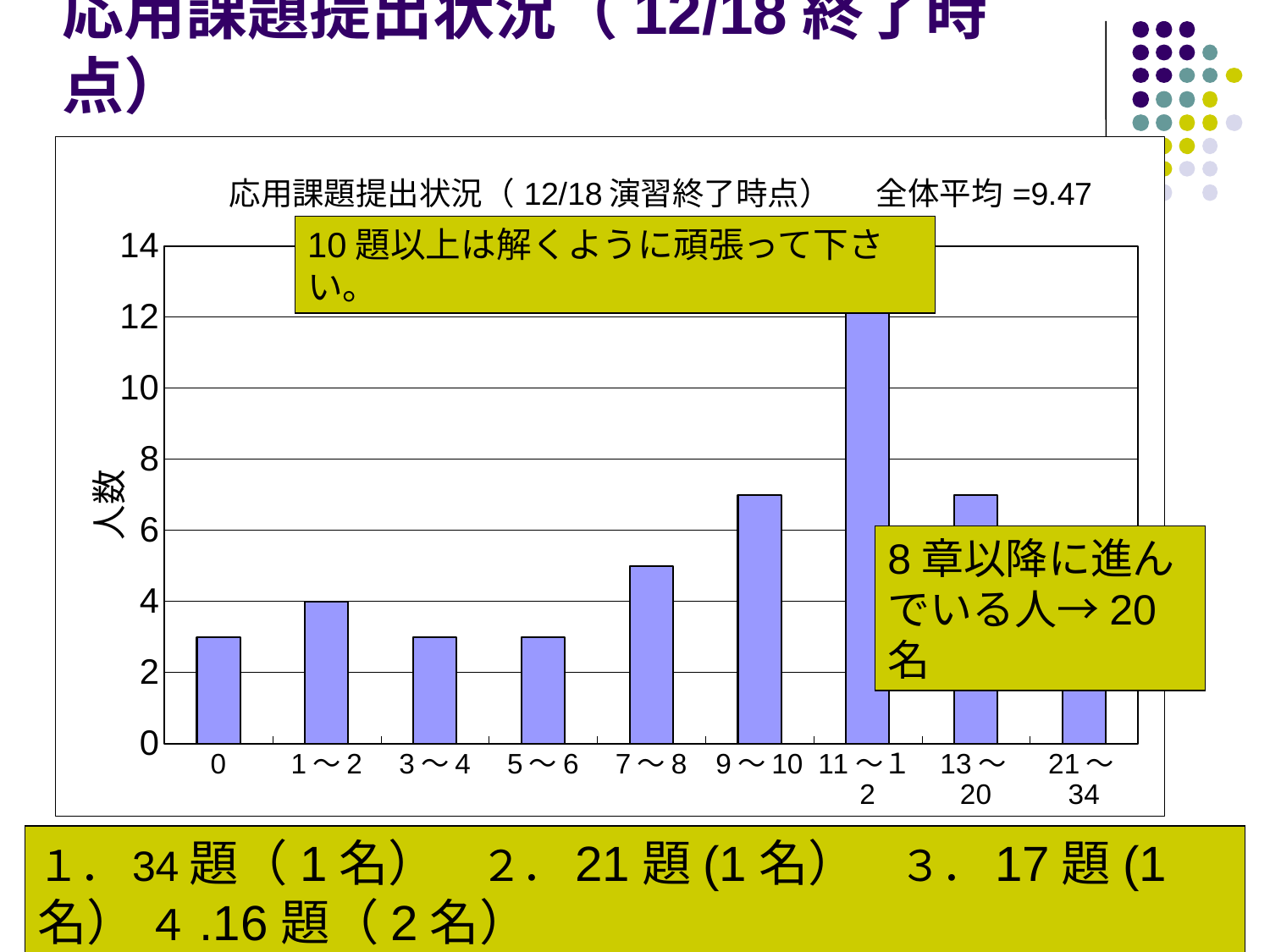

# 応用課題提出状況（12/18終了時点）

### Chart: 応用課題提出状況（12/18演習終了時点）　  全体平均=9.47

| Category |  |
|---|---|
| 0 | 3.0 |
| 1～2 | 4.0 |
| 3～4 | 3.0 |
| 5～6 | 3.0 |
| 7～8 | 5.0 |
| 9～10 | 7.0 |
| 11～１2 | 13.0 |
| 13～20 | 7.0 |
| 21～34 | 2.0 |
10題以上は解くように頑張って下さい。
8章以降に進んでいる人→20名
１．34題（1名）　２．21題(1名）　３．17題(1名） ４.16題（2名）